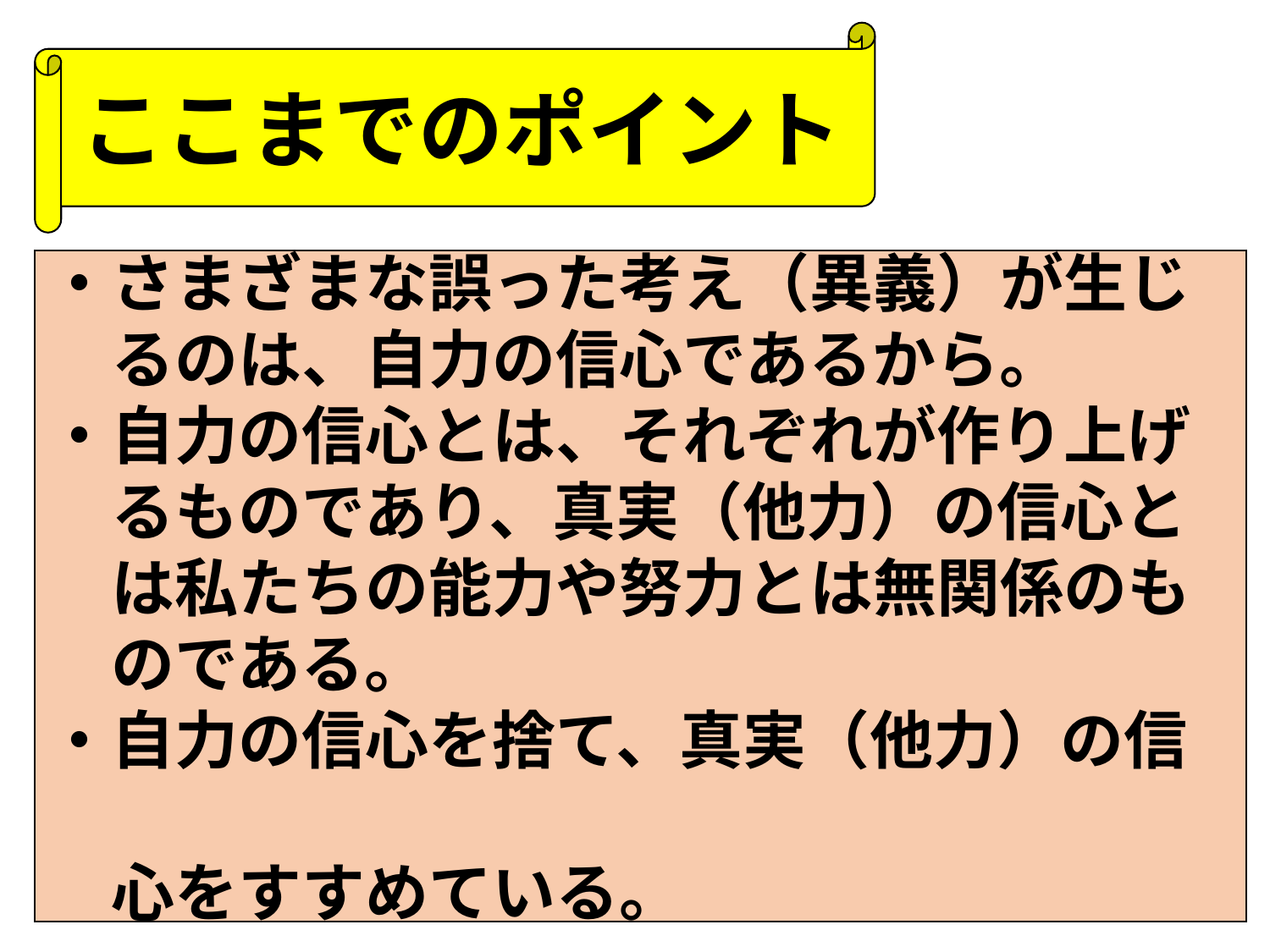

ここまでのポイント
・さまざまな誤った考え（異義）が生じ
　るのは、自力の信心であるから。
・自力の信心とは、それぞれが作り上げ
　るものであり、真実（他力）の信心と
　は私たちの能力や努力とは無関係のも
　のである。
・自力の信心を捨て、真実（他力）の信
　心をすすめている。